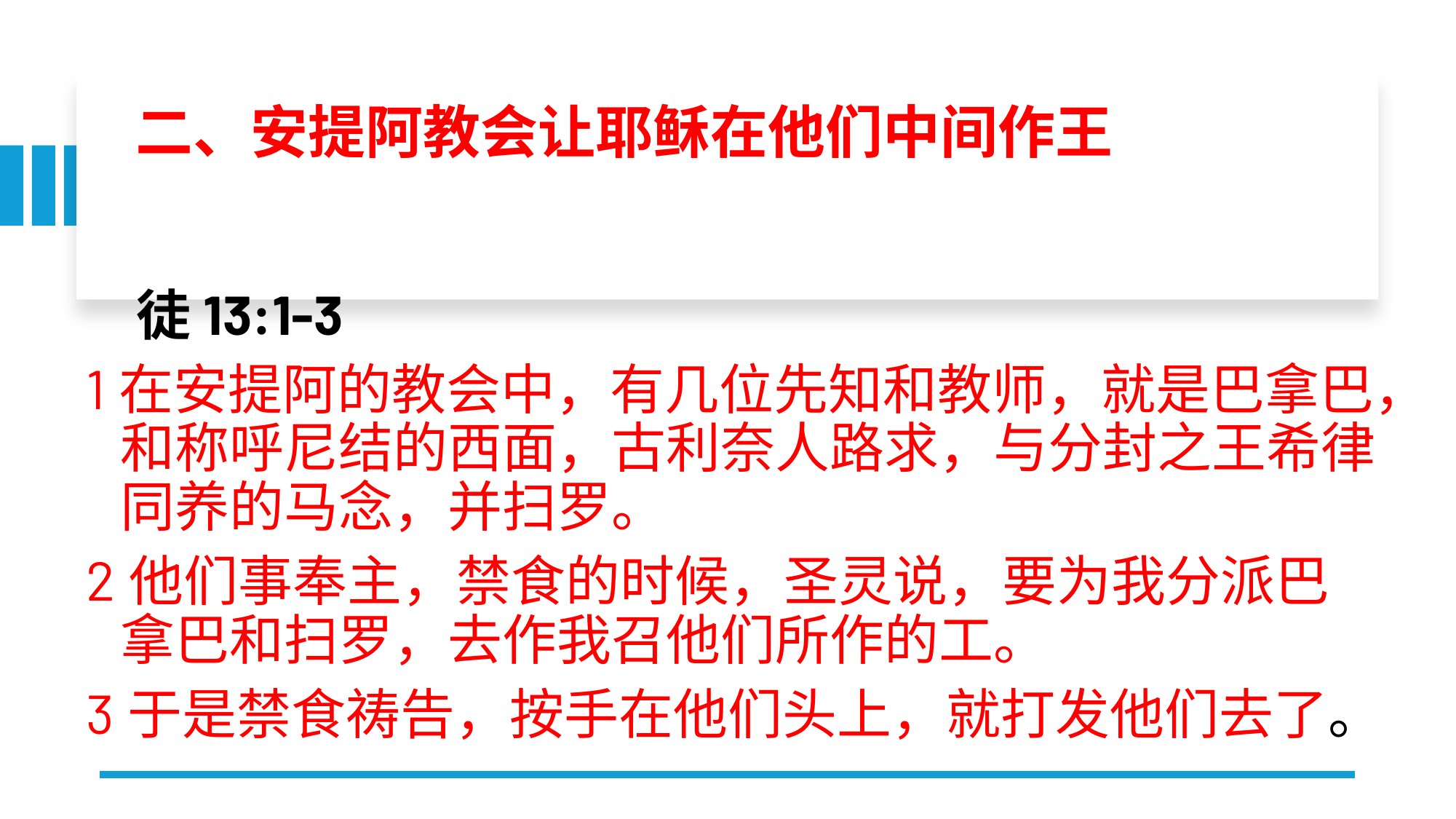

# 二、安提阿教会让耶稣在他们中间作王

   徒13:1-3
1在安提阿的教会中，有几位先知和教师，就是巴拿巴，和称呼尼结的西面，古利奈人路求，与分封之王希律同养的马念，并扫罗。
2他们事奉主，禁食的时候，圣灵说，要为我分派巴拿巴和扫罗，去作我召他们所作的工。
3于是禁食祷告，按手在他们头上，就打发他们去了。